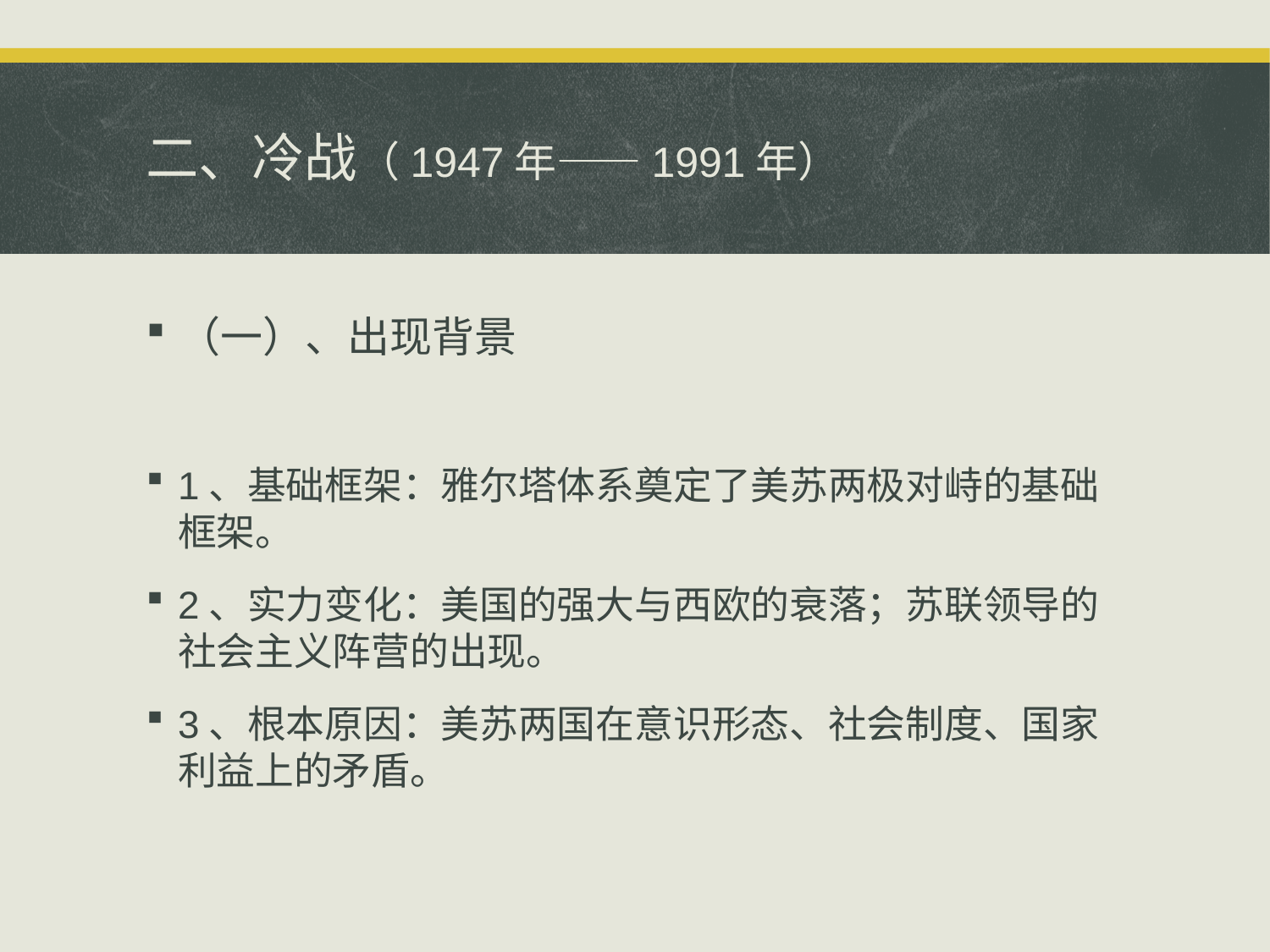

# 二、冷战（1947年——1991年）
（一）、出现背景

1、基础框架：雅尔塔体系奠定了美苏两极对峙的基础框架。
2、实力变化：美国的强大与西欧的衰落；苏联领导的社会主义阵营的出现。
3、根本原因：美苏两国在意识形态、社会制度、国家利益上的矛盾。